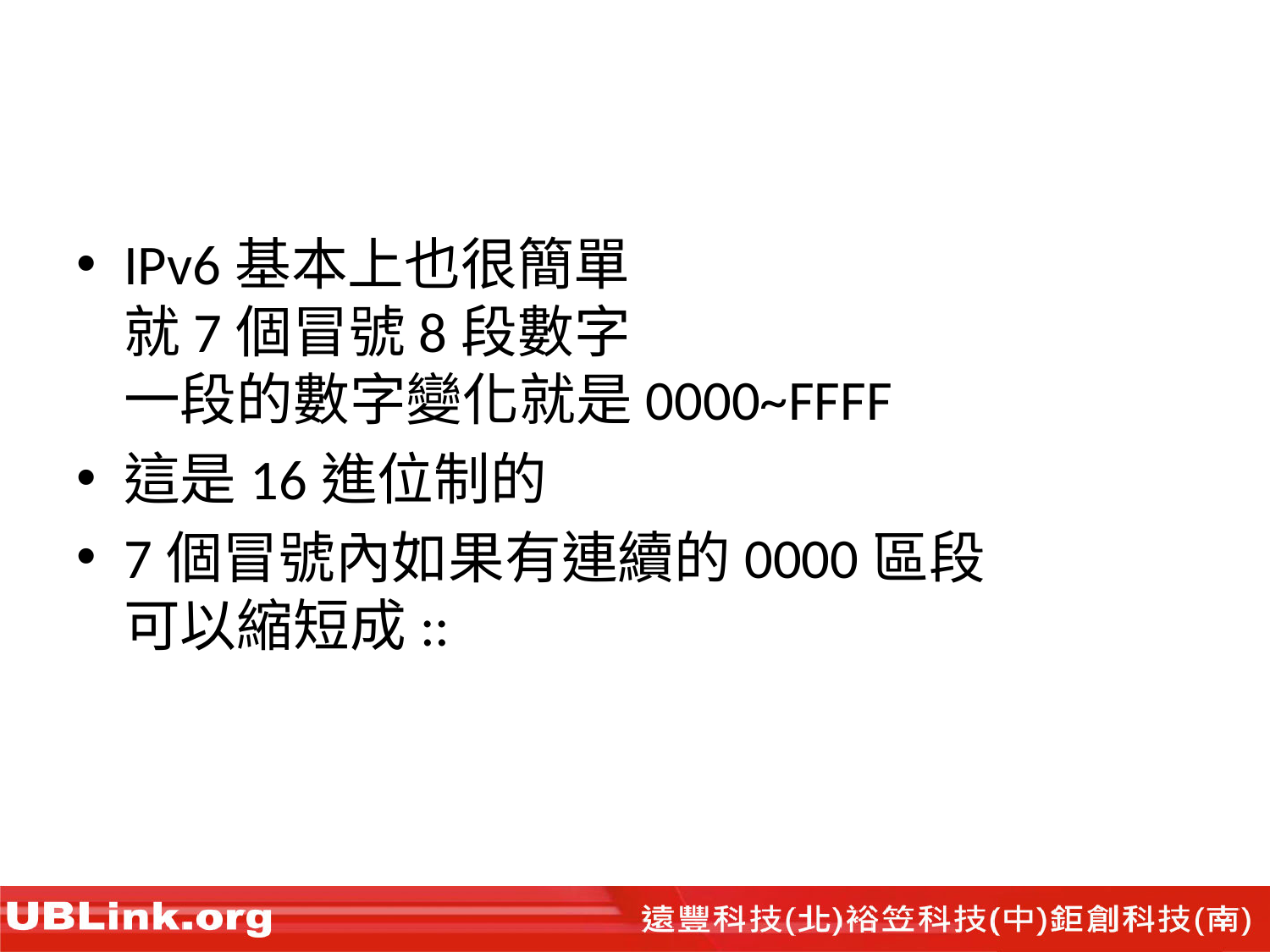

#
IPv6基本上也很簡單
就7個冒號8段數字
一段的數字變化就是0000~FFFF
這是16進位制的
7個冒號內如果有連續的0000區段
可以縮短成::